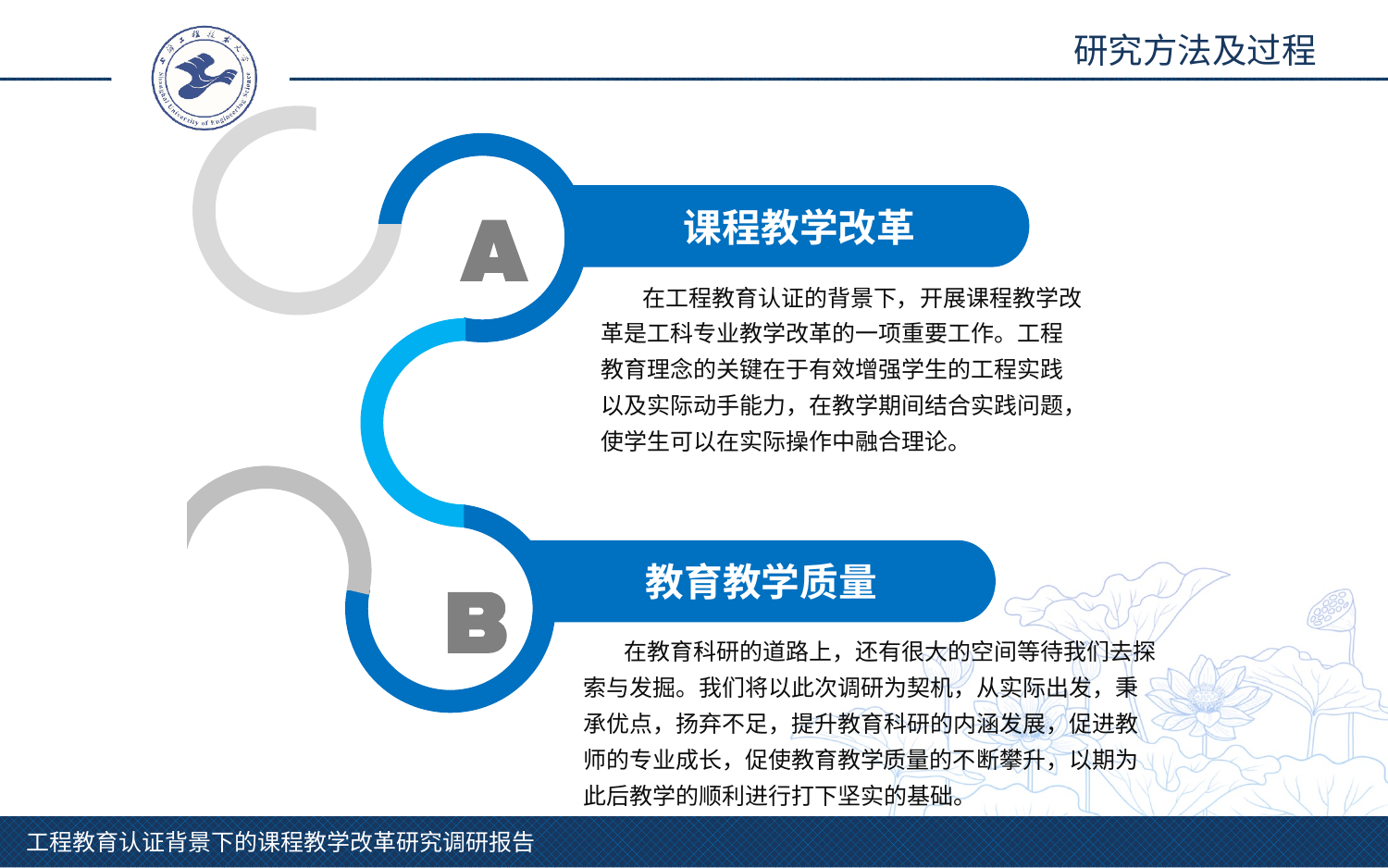

研究方法及过程

课程教学改革
A
       在工程教育认证的背景下，开展课程教学改革是工科专业教学改革的一项重要工作。工程教育理念的关键在于有效增强学生的工程实践以及实际动手能力，在教学期间结合实践问题，使学生可以在实际操作中融合理论。

教育教学质量
B
       在教育科研的道路上，还有很大的空间等待我们去探索与发掘。我们将以此次调研为契机，从实际出发，秉承优点，扬弃不足，提升教育科研的内涵发展，促进教师的专业成长，促使教育教学质量的不断攀升，以期为此后教学的顺利进行打下坚实的基础。